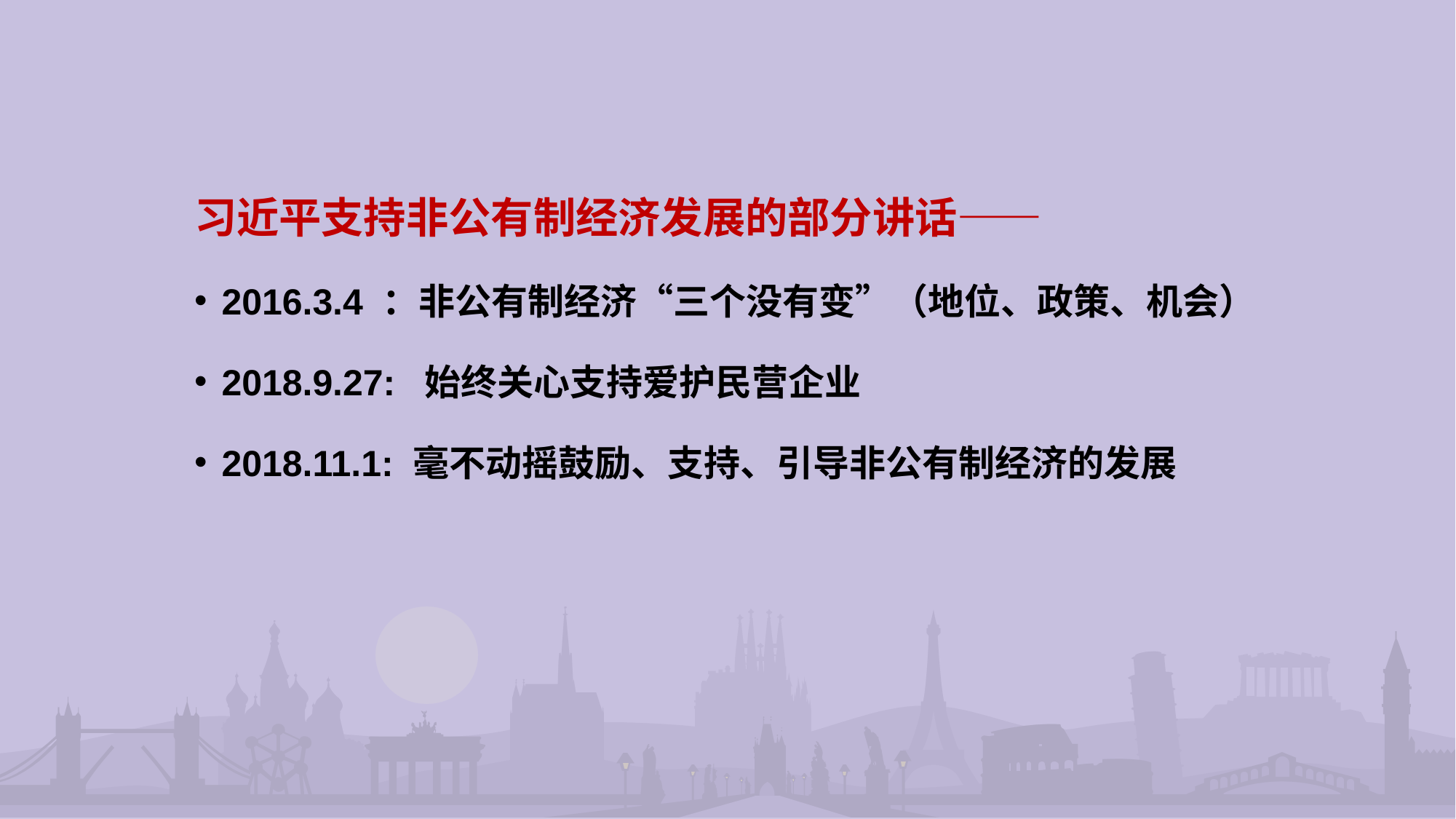

习近平支持非公有制经济发展的部分讲话——
2016.3.4 ：非公有制经济“三个没有变”（地位、政策、机会）
2018.9.27:  始终关心支持爱护民营企业
2018.11.1: 毫不动摇鼓励、支持、引导非公有制经济的发展